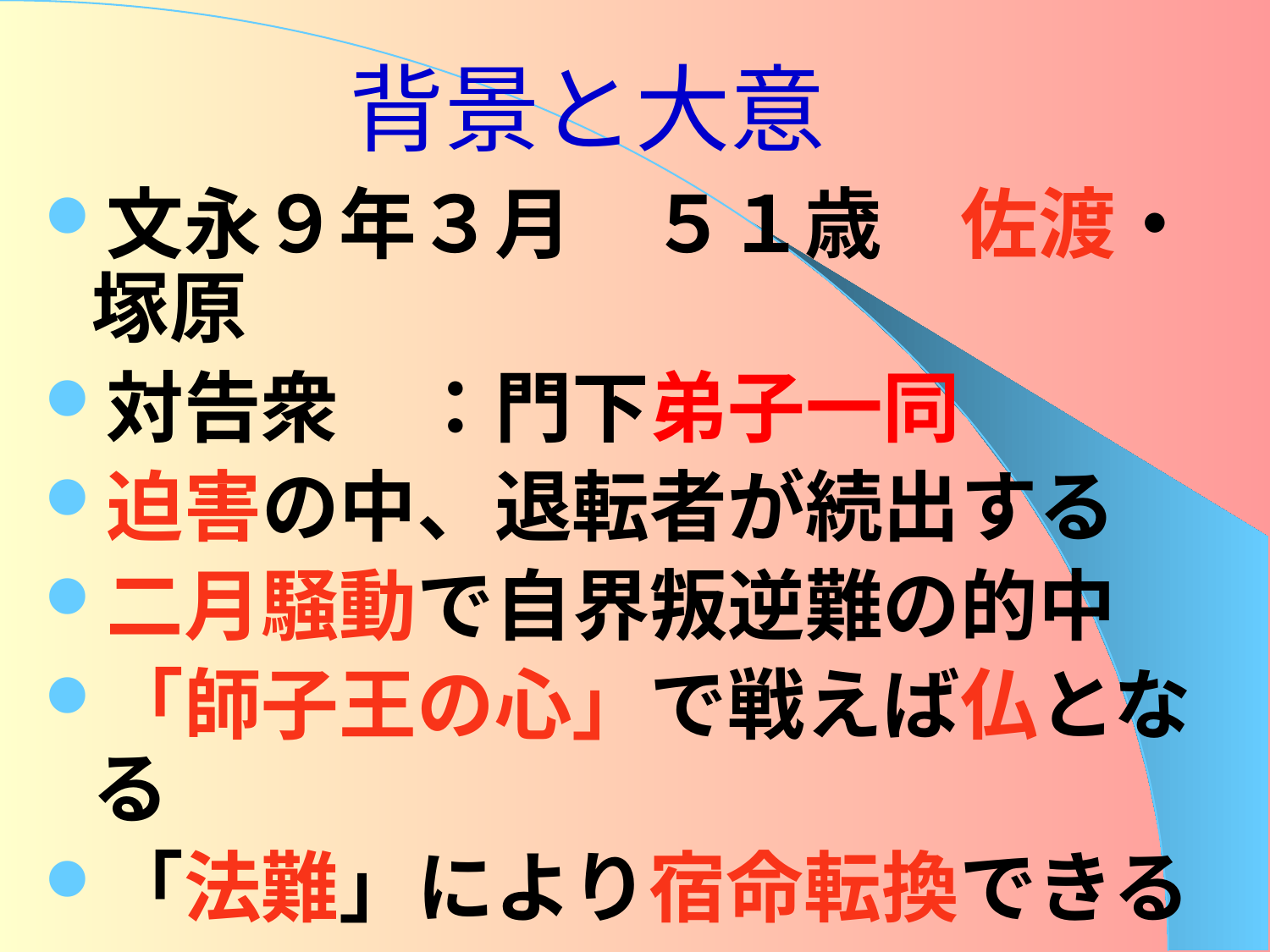

# 背景と大意
文永９年３月　５１歳　佐渡・塚原
対告衆　：門下弟子一同
迫害の中、退転者が続出する
二月騒動で自界叛逆難の的中
「師子王の心」で戦えば仏となる
「法難」により宿命転換できる